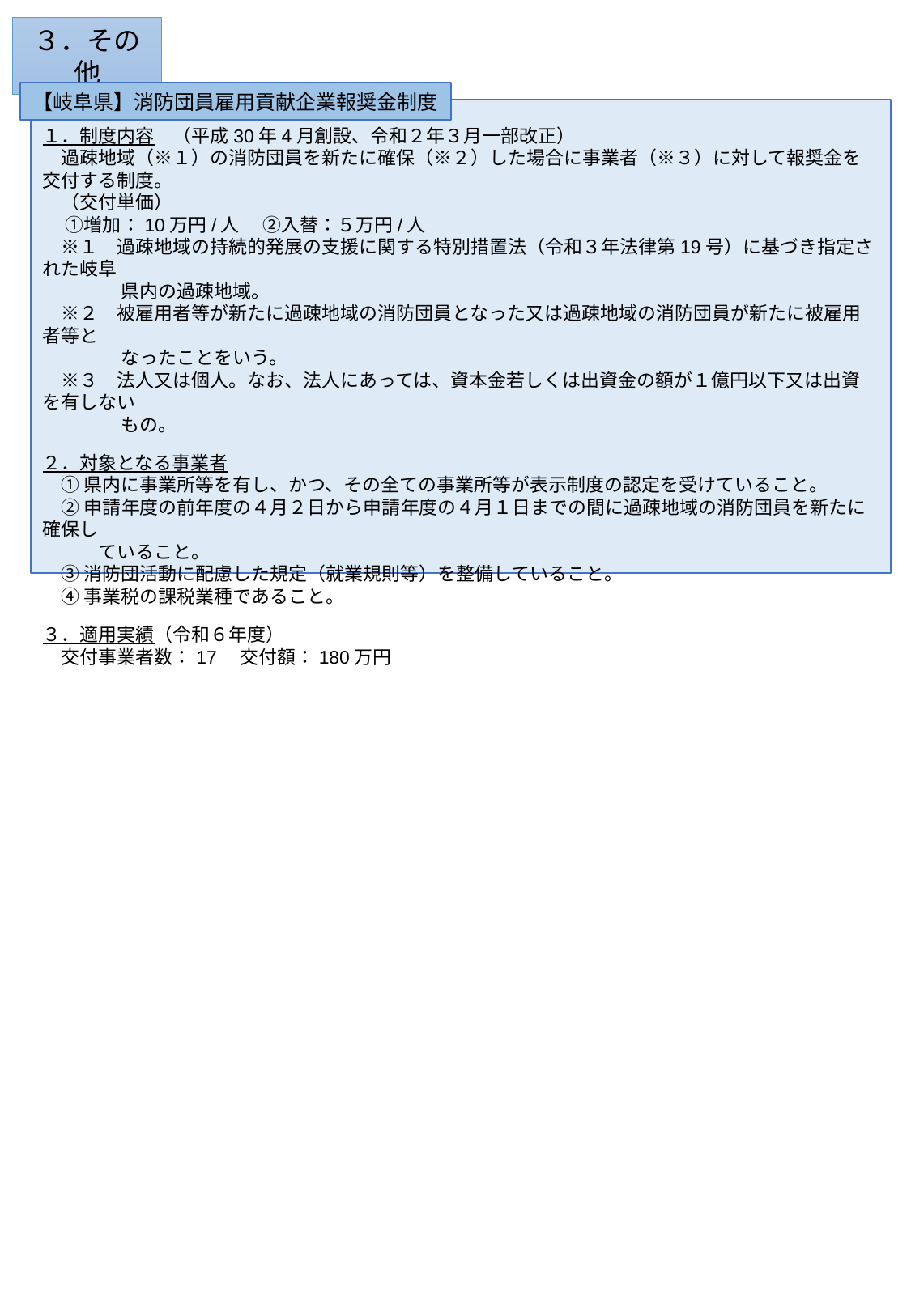

３．その他
【岐阜県】消防団員雇用貢献企業報奨金制度

１．制度内容　（平成30年4月創設、令和２年３月一部改正）
　過疎地域（※１）の消防団員を新たに確保（※２）した場合に事業者（※３）に対して報奨金を交付する制度。
　（交付単価）
　 ①増加：10万円/人　 ②入替：５万円/人
　※１　過疎地域の持続的発展の支援に関する特別措置法（令和３年法律第19号）に基づき指定された岐阜
　　　　 県内の過疎地域。
　※２　被雇用者等が新たに過疎地域の消防団員となった又は過疎地域の消防団員が新たに被雇用者等と
　　　　 なったことをいう。
　※３　法人又は個人。なお、法人にあっては、資本金若しくは出資金の額が１億円以下又は出資を有しない
　　　　 もの。

２．対象となる事業者
　① 県内に事業所等を有し、かつ、その全ての事業所等が表示制度の認定を受けていること。
　② 申請年度の前年度の４月２日から申請年度の４月１日までの間に過疎地域の消防団員を新たに確保し
　　　ていること。
　③ 消防団活動に配慮した規定（就業規則等）を整備していること。
　④ 事業税の課税業種であること。

３．適用実績（令和６年度）
　交付事業者数：17　交付額：180万円